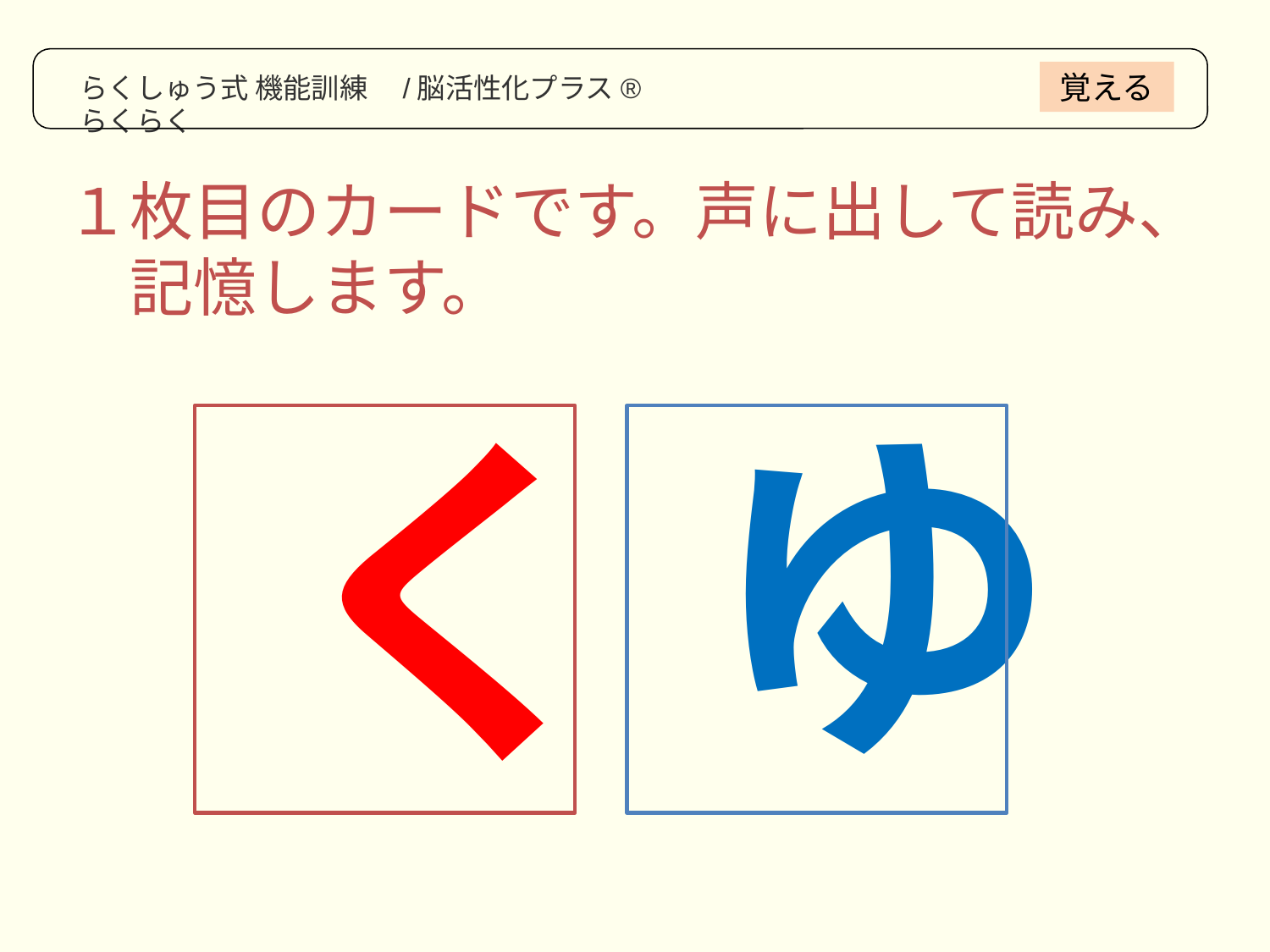

覚える
らくしゅう式 機能訓練　/脳活性化プラス®　らくらく
１枚目のカードです。声に出して読み、
　記憶します。
ゆ
く